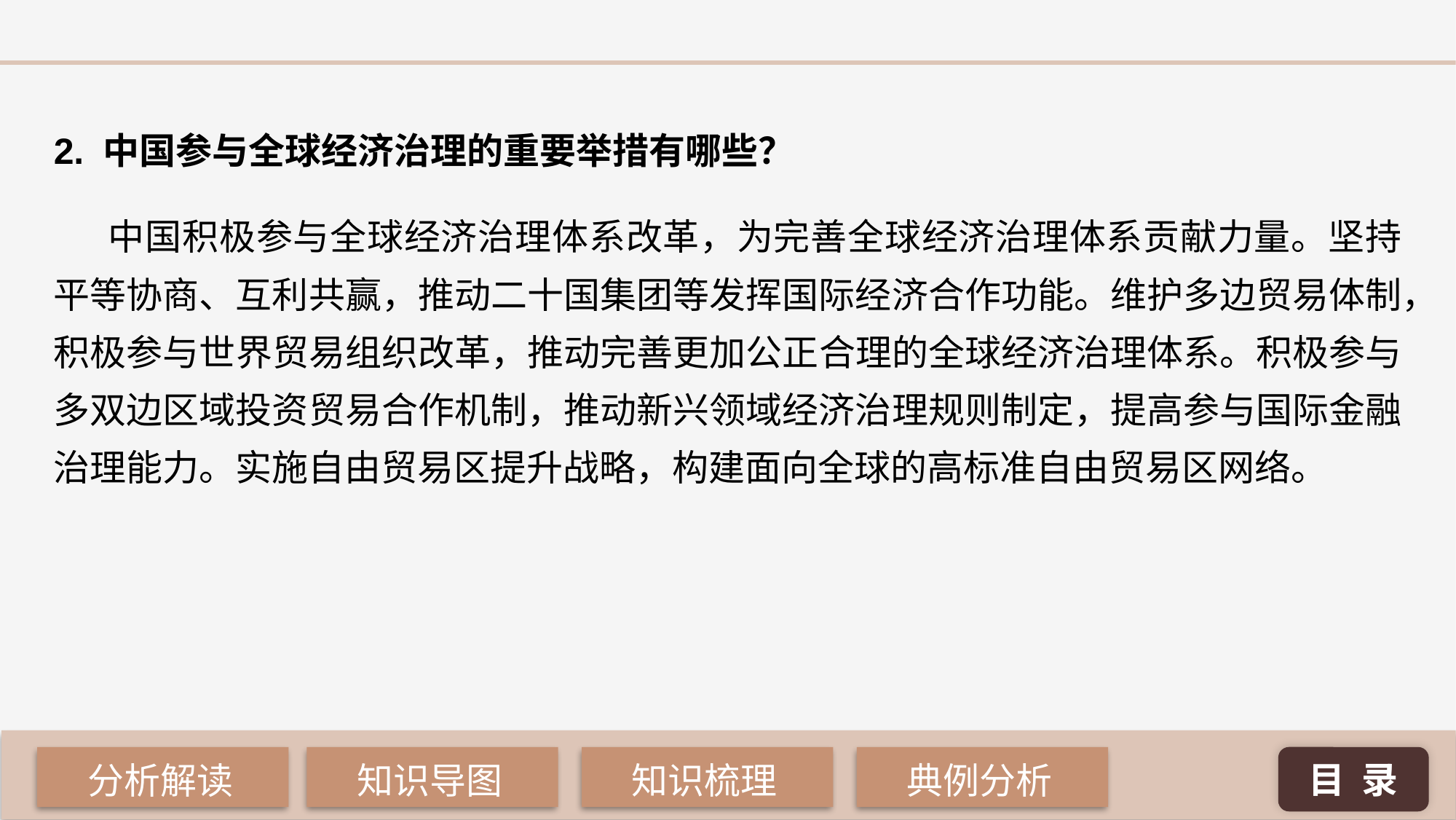

2. 中国参与全球经济治理的重要举措有哪些？
中国积极参与全球经济治理体系改革，为完善全球经济治理体系贡献力量。坚持平等协商、互利共赢，推动二十国集团等发挥国际经济合作功能。维护多边贸易体制，积极参与世界贸易组织改革，推动完善更加公正合理的全球经济治理体系。积极参与多双边区域投资贸易合作机制，推动新兴领域经济治理规则制定，提高参与国际金融治理能力。实施自由贸易区提升战略，构建面向全球的高标准自由贸易区网络。